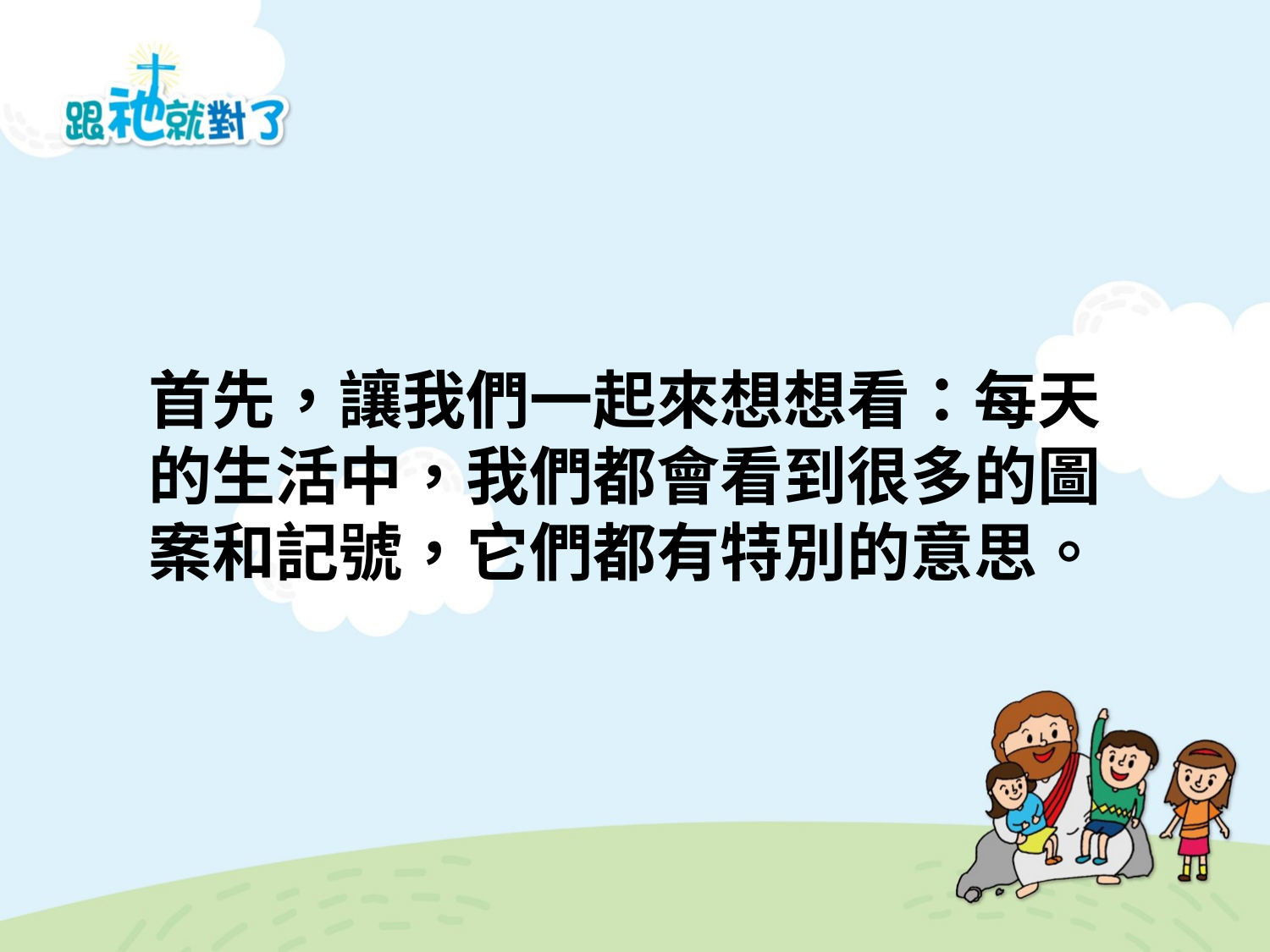

首先，讓我們一起來想想看：每天的生活中，我們都會看到很多的圖案和記號，它們都有特別的意思。